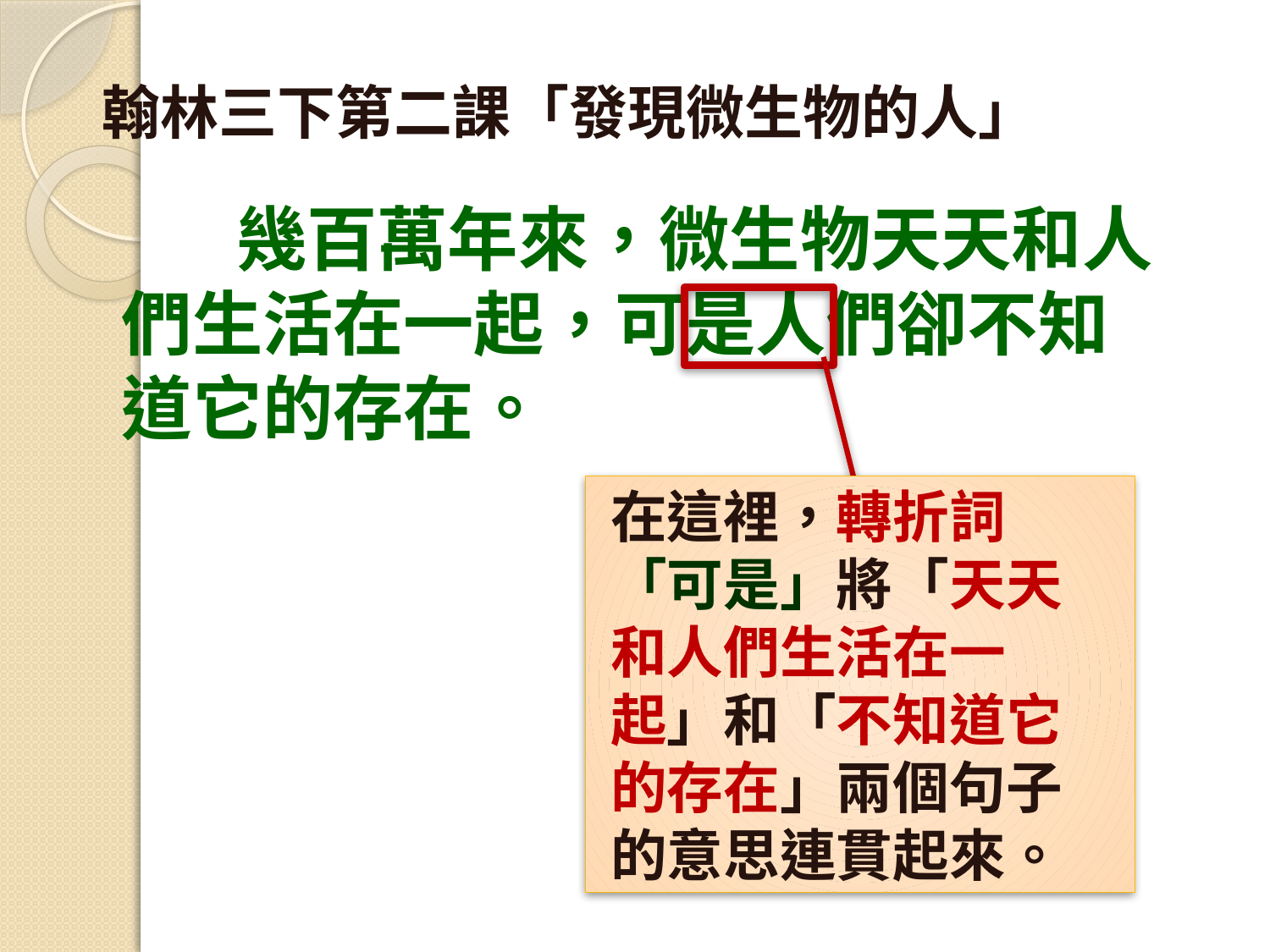

# 翰林三下第二課「發現微生物的人」
  幾百萬年來，微生物天天和人們生活在一起，可是人們卻不知道它的存在。

在這裡，轉折詞「可是」將「天天和人們生活在一起」和「不知道它的存在」兩個句子的意思連貫起來。